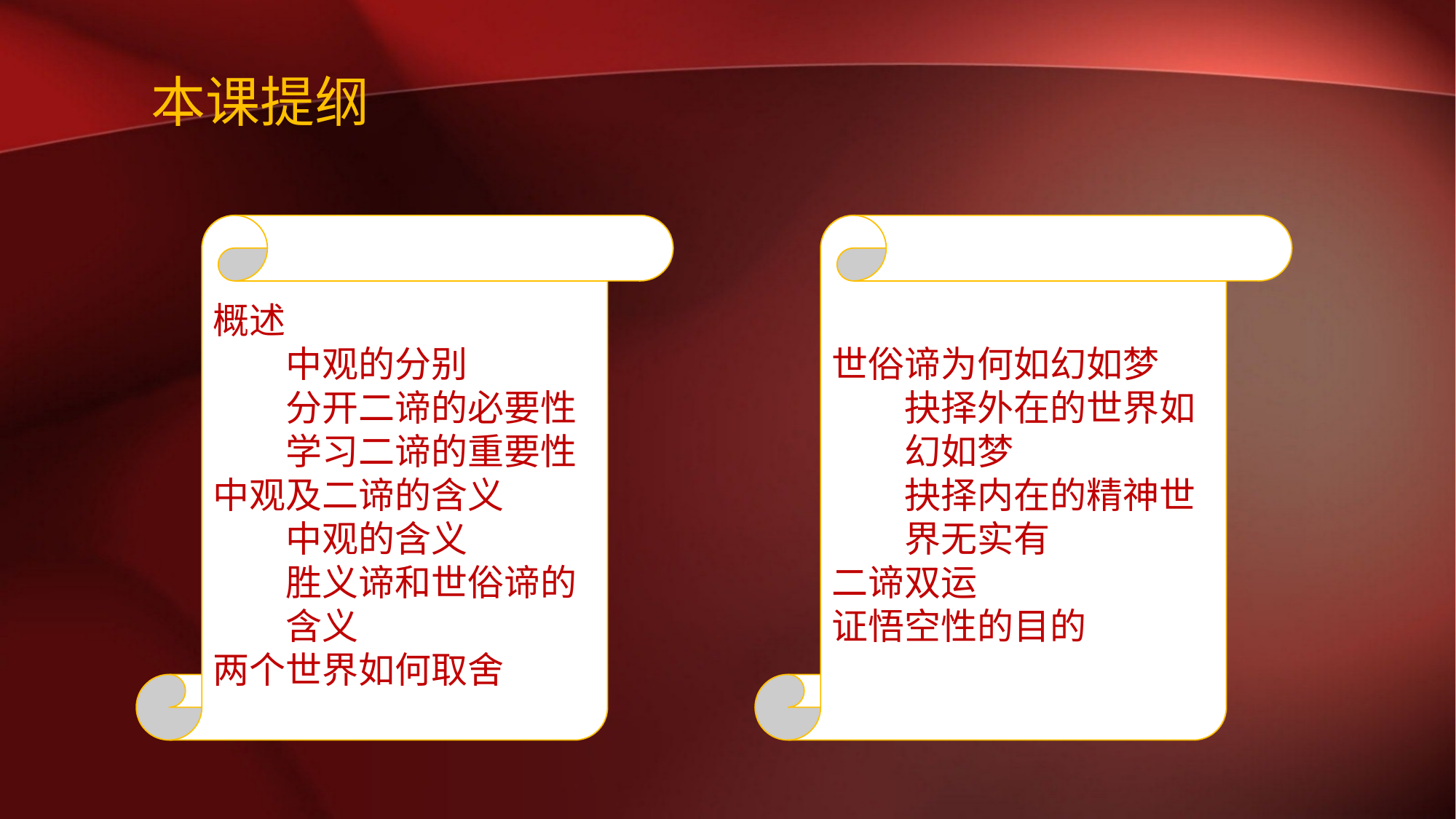

# 本课提纲
概述
中观的分别
分开二谛的必要性
学习二谛的重要性
中观及二谛的含义
中观的含义
胜义谛和世俗谛的含义
两个世界如何取舍
世俗谛为何如幻如梦
抉择外在的世界如幻如梦
抉择内在的精神世界无实有
二谛双运
证悟空性的目的